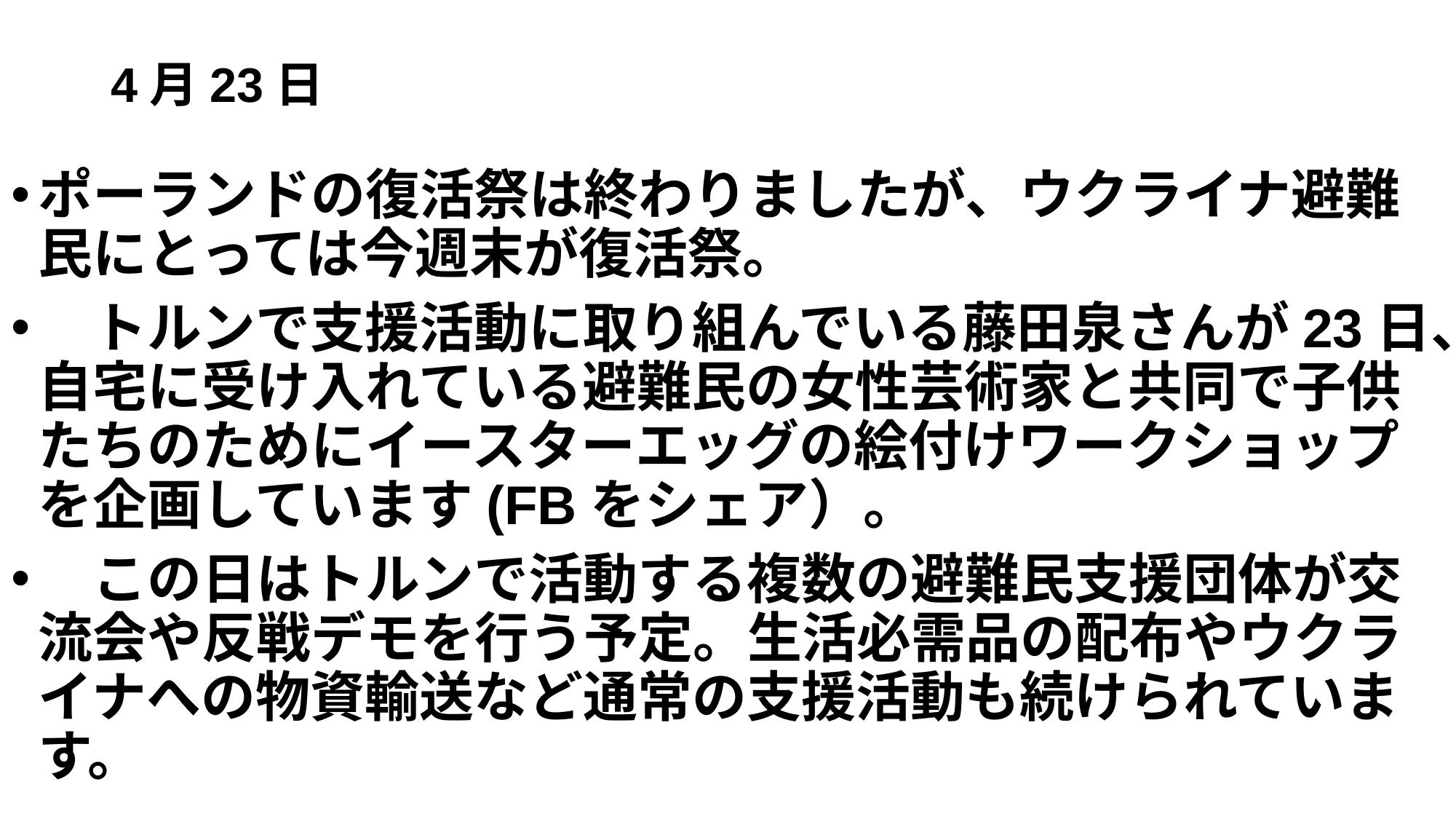

# 4月23日
ポーランドの復活祭は終わりましたが、ウクライナ避難民にとっては今週末が復活祭。
　トルンで支援活動に取り組んでいる藤田泉さんが23日、自宅に受け入れている避難民の女性芸術家と共同で子供たちのためにイースターエッグの絵付けワークショップを企画しています(FBをシェア）。
　この日はトルンで活動する複数の避難民支援団体が交流会や反戦デモを行う予定。生活必需品の配布やウクライナへの物資輸送など通常の支援活動も続けられています。